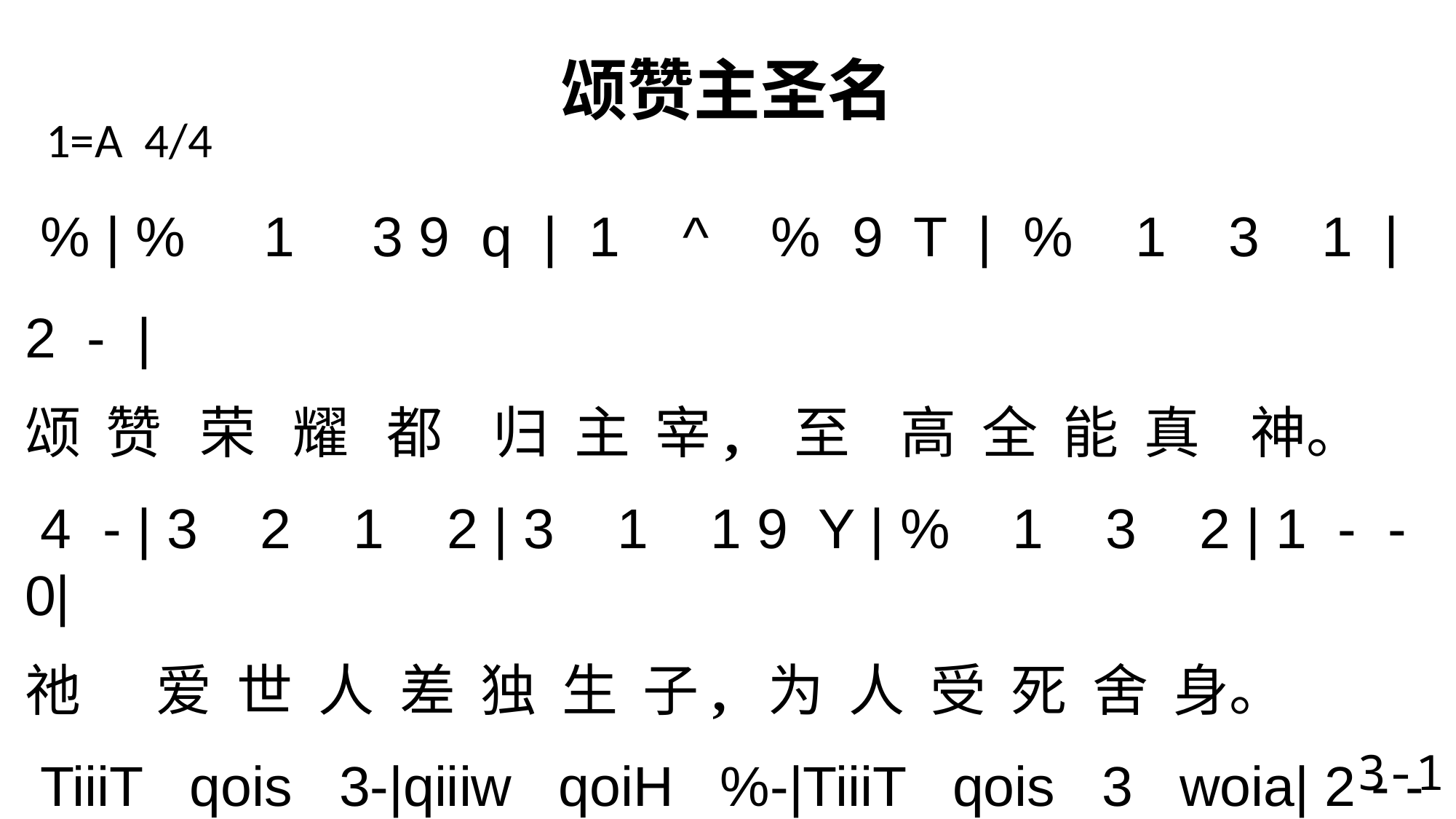

# 颂赞主圣名
1=A  4/4
 % | %     1     3 9  q  |  1    ^    %  9  T  |  %    1    3    1  |  2  -  |
颂  赞   荣   耀   都    归  主  宰,   至    高  全  能  真    神。
 4  - | 3    2    1    2 | 3    1    1 9  Y | %    1    3    2 | 1  -  -  0|
祂      爱  世  人  差  独  生  子,  为  人  受  死  舍  身。
 TiiiT   qois   3-|qiiiw   qoiH   %-|TiiiT   qois   3   woia| 2 - -0|
颂 赞 主 圣 名! 颂 赞 主 圣 名! 颂 赞 荣 耀 归 主 圣 名!
 TiiiT   qois   3-|qiiiw   qoiH   %-|TiiiT   qois   3   wois| 1 -  - \
颂 赞 主 圣 名! 颂 赞 主 圣 名! 颂 赞 荣 耀 归 主 圣 名!
3-1